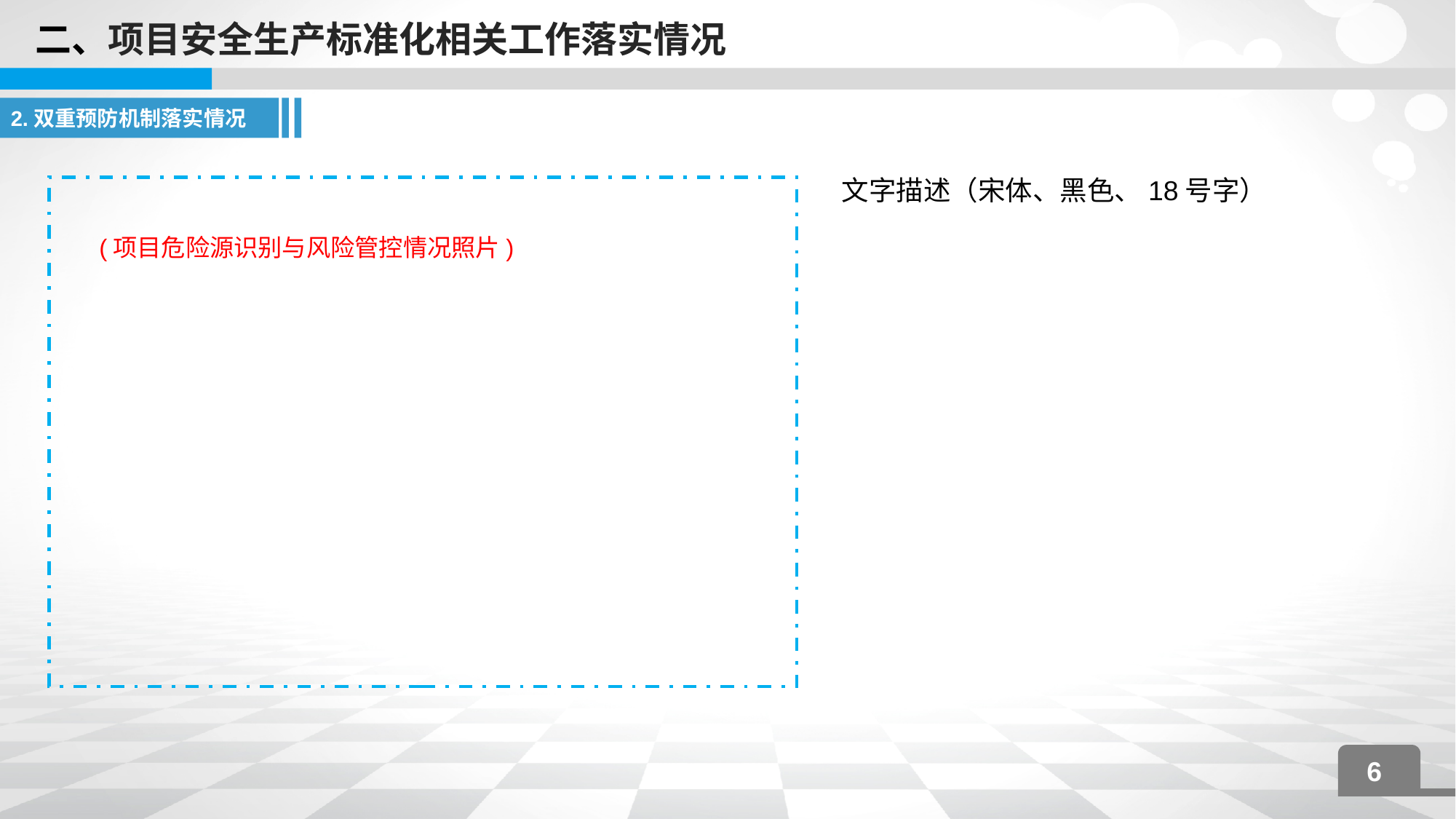

二、项目安全生产标准化相关工作落实情况

2.双重预防机制落实情况

文字描述（宋体、黑色、18号字）

(项目危险源识别与风险管控情况照片)